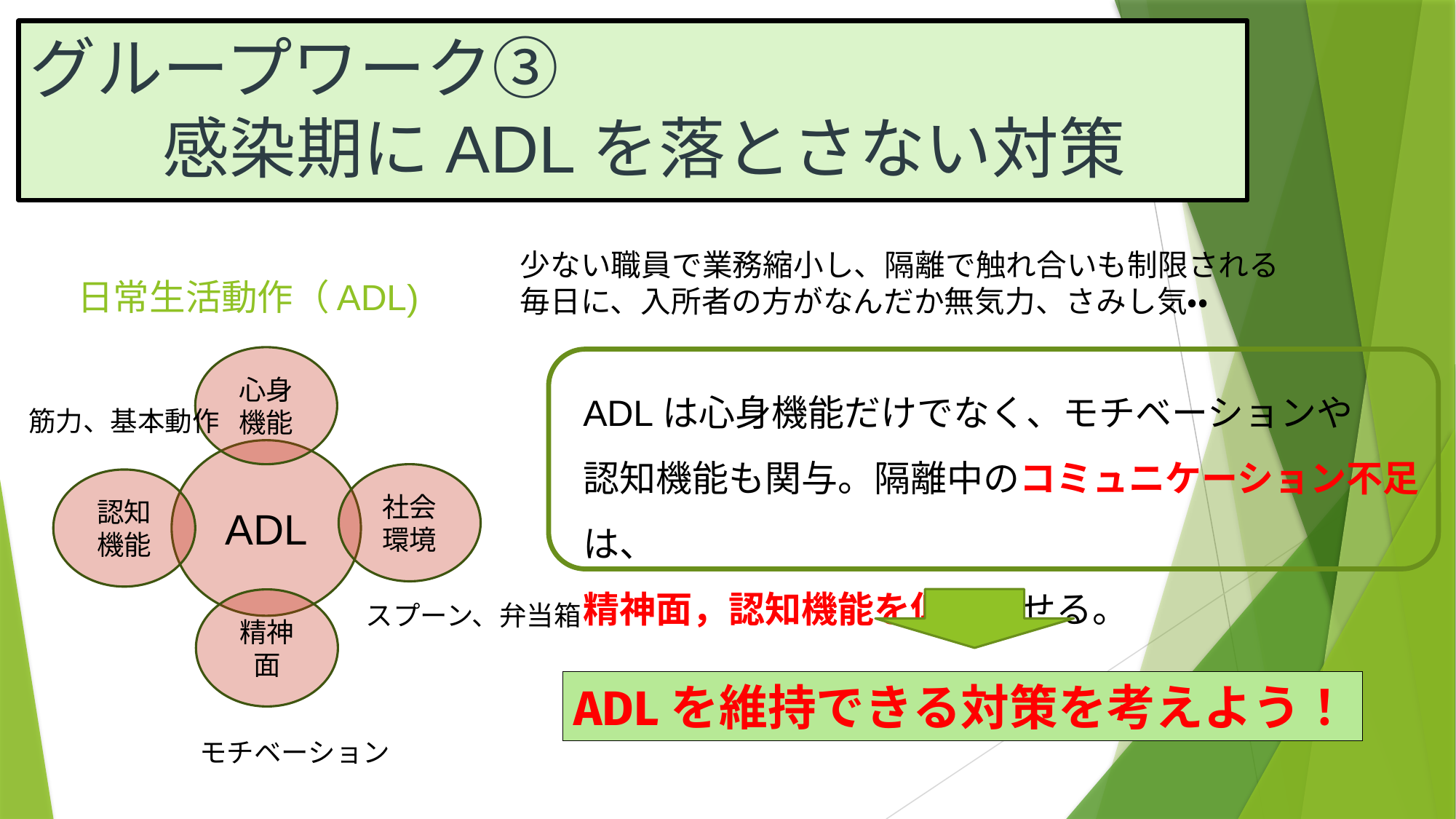

グループワーク③
　　感染期にADLを落とさない対策
少ない職員で業務縮小し、隔離で触れ合いも制限される
毎日に、入所者の方がなんだか無気力、さみし気・・
# 日常生活動作（ADL)
心身機能
ADL
社会環境
認知機能
精神面

ADLは心身機能だけでなく、モチベーションや
認知機能も関与。隔離中のコミュニケーション不足は、
精神面，認知機能を低下させる。
筋力、基本動作

スプーン、弁当箱
ADLを維持できる対策を考えよう！
モチベーション